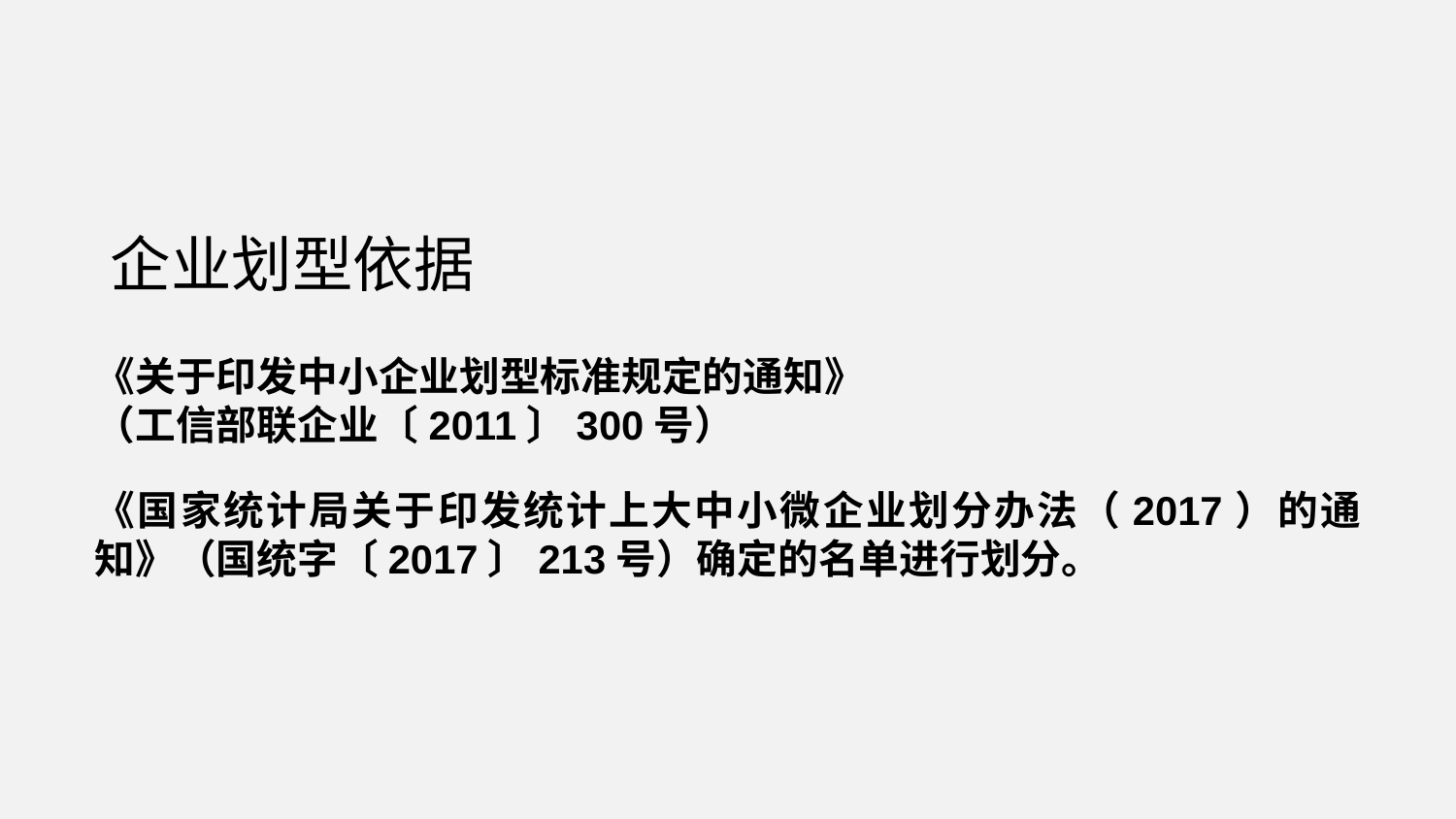

企业划型依据
《关于印发中小企业划型标准规定的通知》
（工信部联企业〔2011〕300号）
《国家统计局关于印发统计上大中小微企业划分办法（2017）的通知》（国统字〔2017〕213号）确定的名单进行划分。